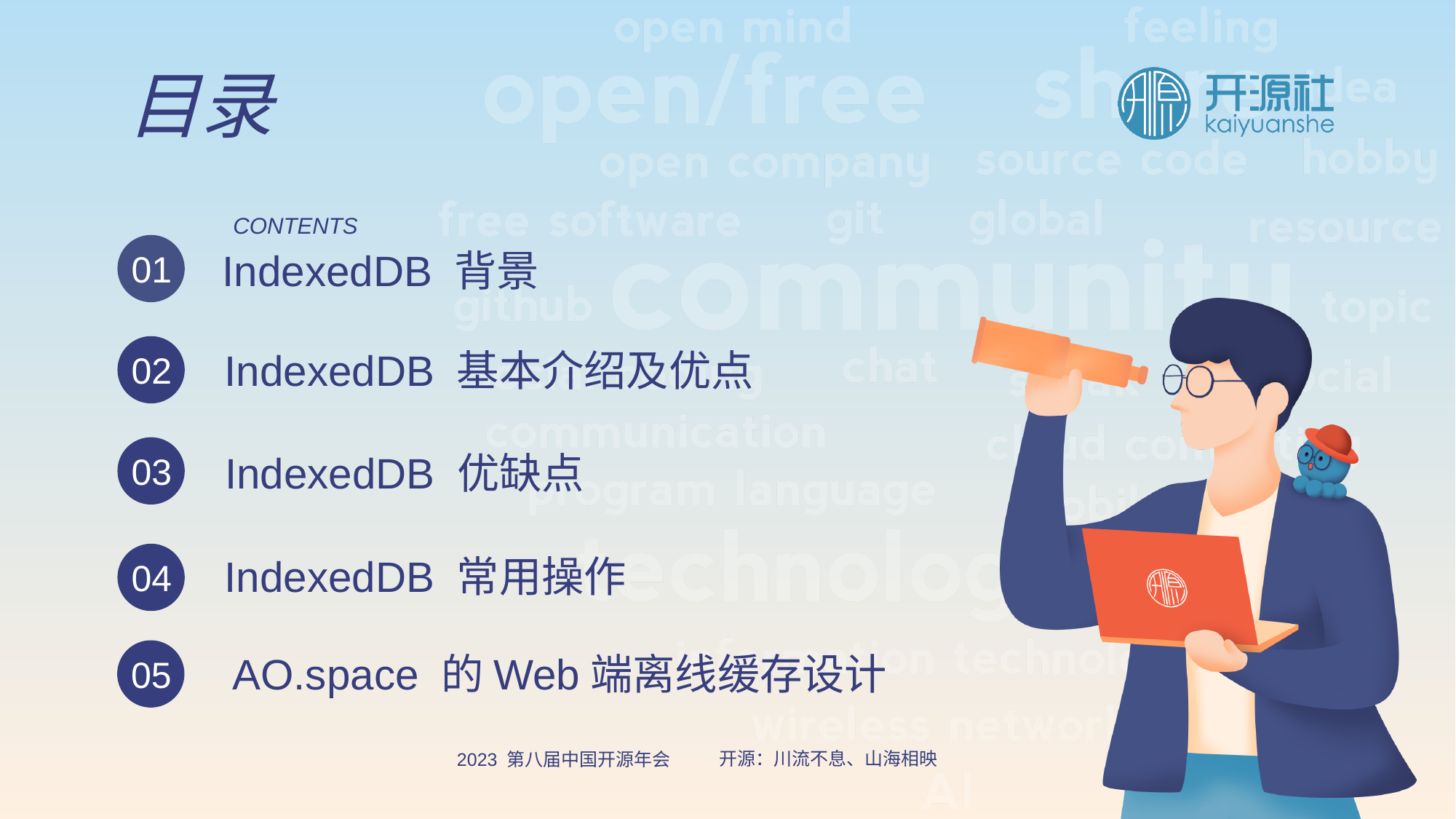

目录
CONTENTS

IndexedDB 背景
01

IndexedDB 基本介绍及优点
02

IndexedDB 优缺点
03

IndexedDB 常用操作
04

AO.space 的Web端离线缓存设计
05